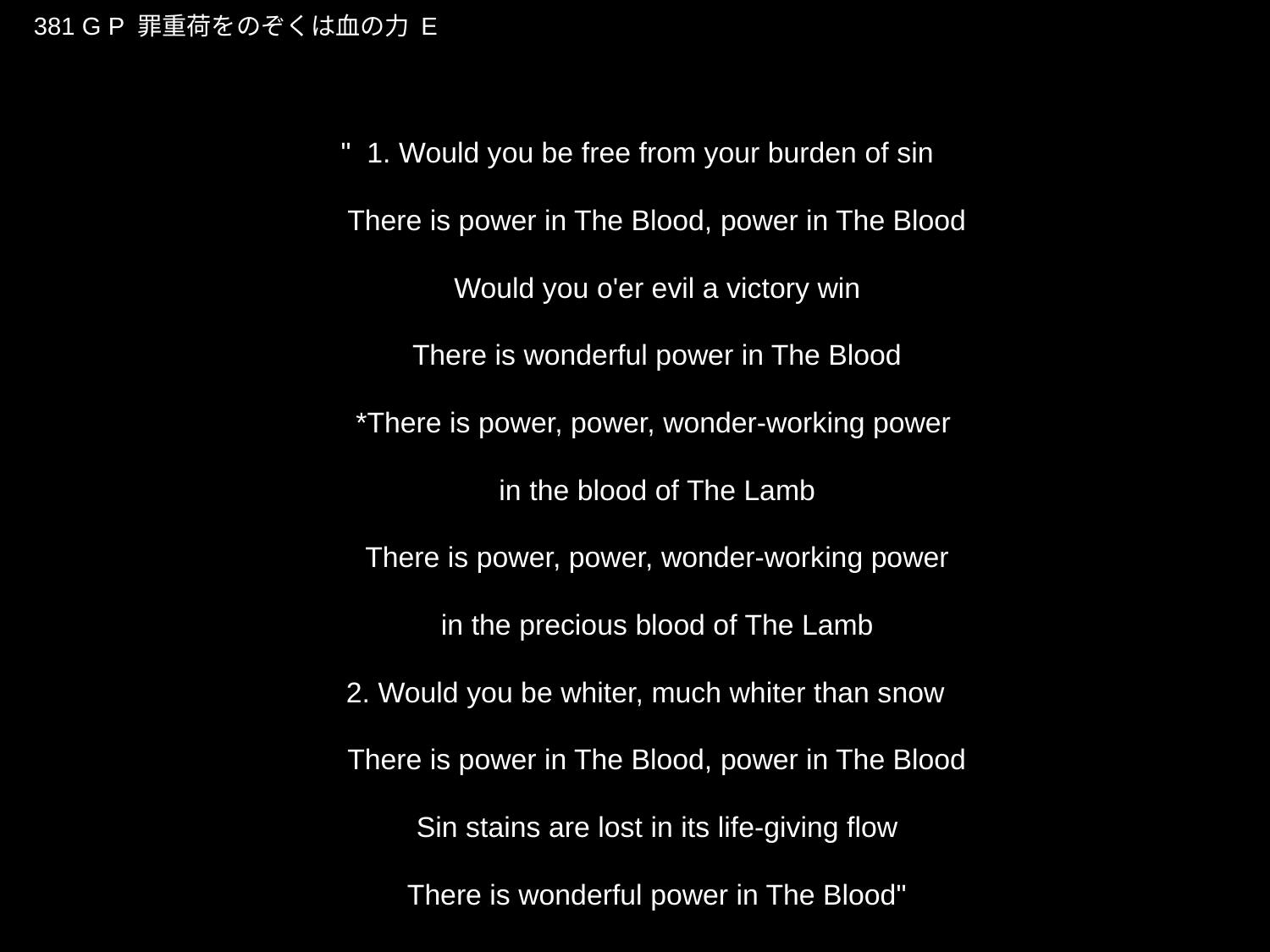

つみおもにをのぞくはちのちから
★P
381 G P 罪重荷をのぞくは血の力 E
★４
"  1. Would you be free from your burden of sin
     There is power in The Blood, power in The Blood
     Would you o'er evil a victory win
     There is wonderful power in The Blood
    *There is power, power, wonder-working power
     in the blood of The Lamb
     There is power, power, wonder-working power
     in the precious blood of The Lamb
  2. Would you be whiter, much whiter than snow
     There is power in The Blood, power in The Blood
     Sin stains are lost in its life-giving flow
     There is wonderful power in The Blood"